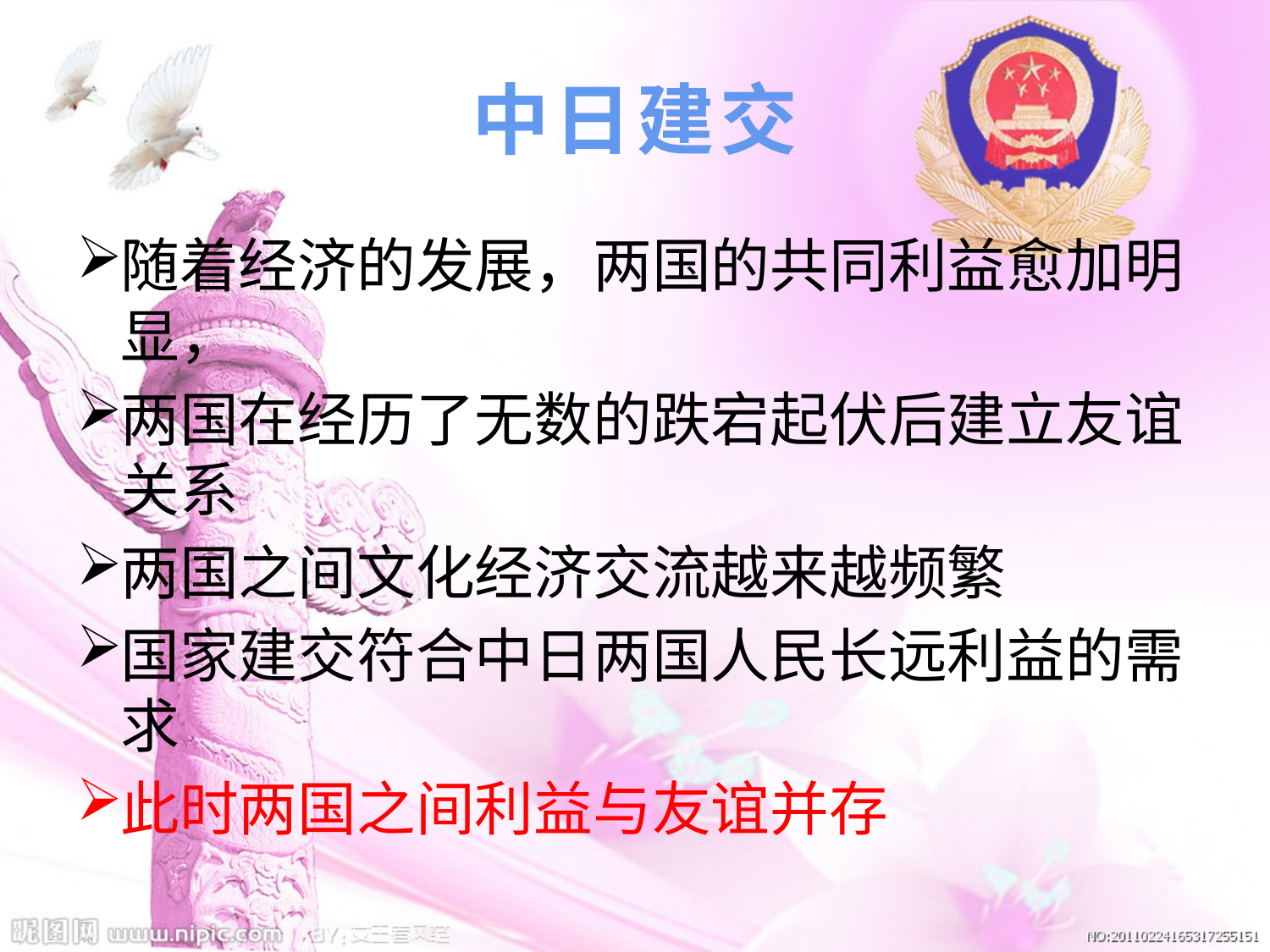

# 中日建交
随着经济的发展，两国的共同利益愈加明显，
两国在经历了无数的跌宕起伏后建立友谊关系
两国之间文化经济交流越来越频繁
国家建交符合中日两国人民长远利益的需求
此时两国之间利益与友谊并存